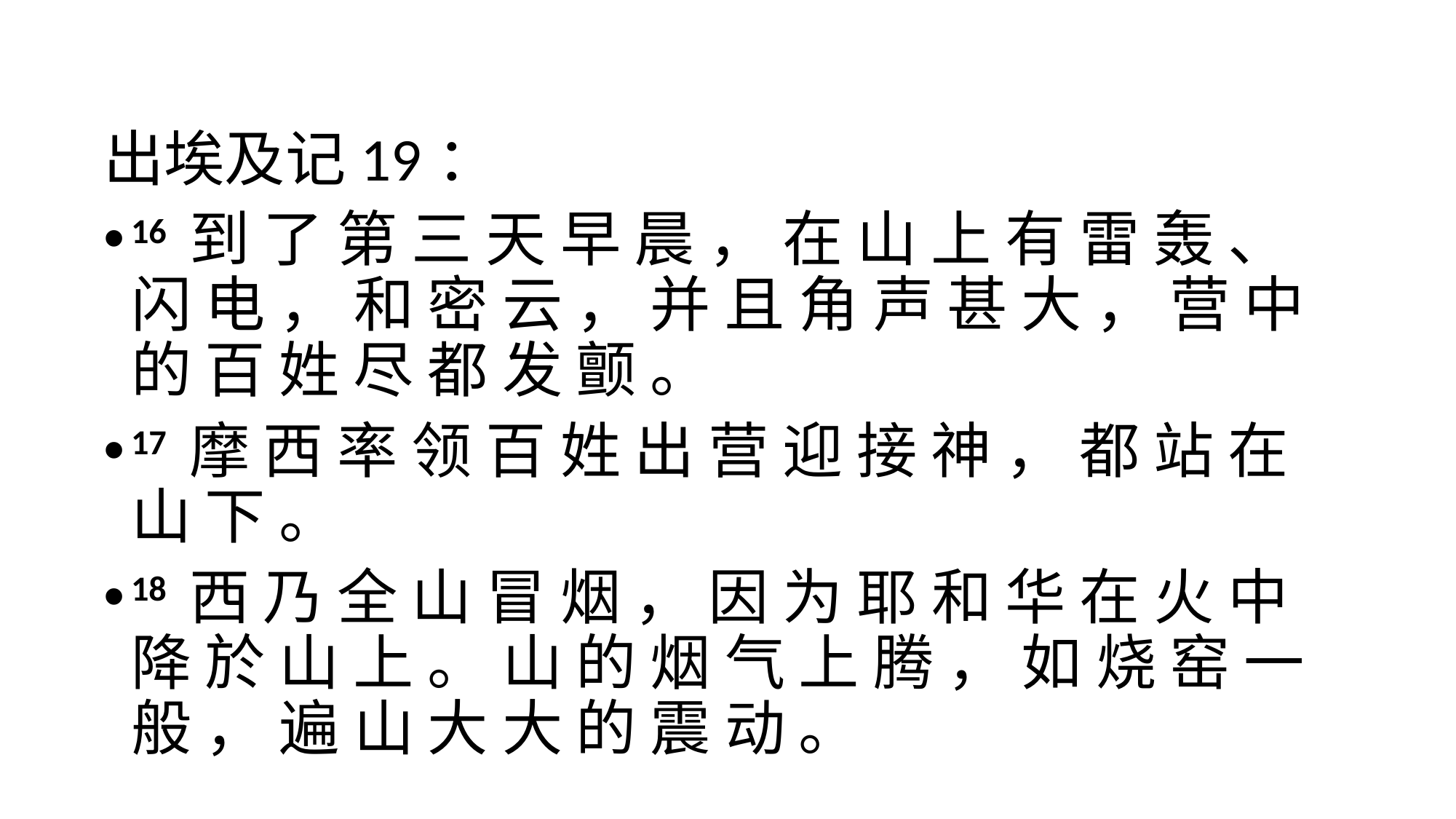

#
出埃及记19：
16 到 了 第 三 天 早 晨 ， 在 山 上 有 雷 轰 、 闪 电 ， 和 密 云 ， 并 且 角 声 甚 大 ， 营 中 的 百 姓 尽 都 发 颤 。
17 摩 西 率 领 百 姓 出 营 迎 接 神 ， 都 站 在 山 下 。
18 西 乃 全 山 冒 烟 ， 因 为 耶 和 华 在 火 中 降 於 山 上 。 山 的 烟 气 上 腾 ， 如 烧 窑 一 般 ， 遍 山 大 大 的 震 动 。